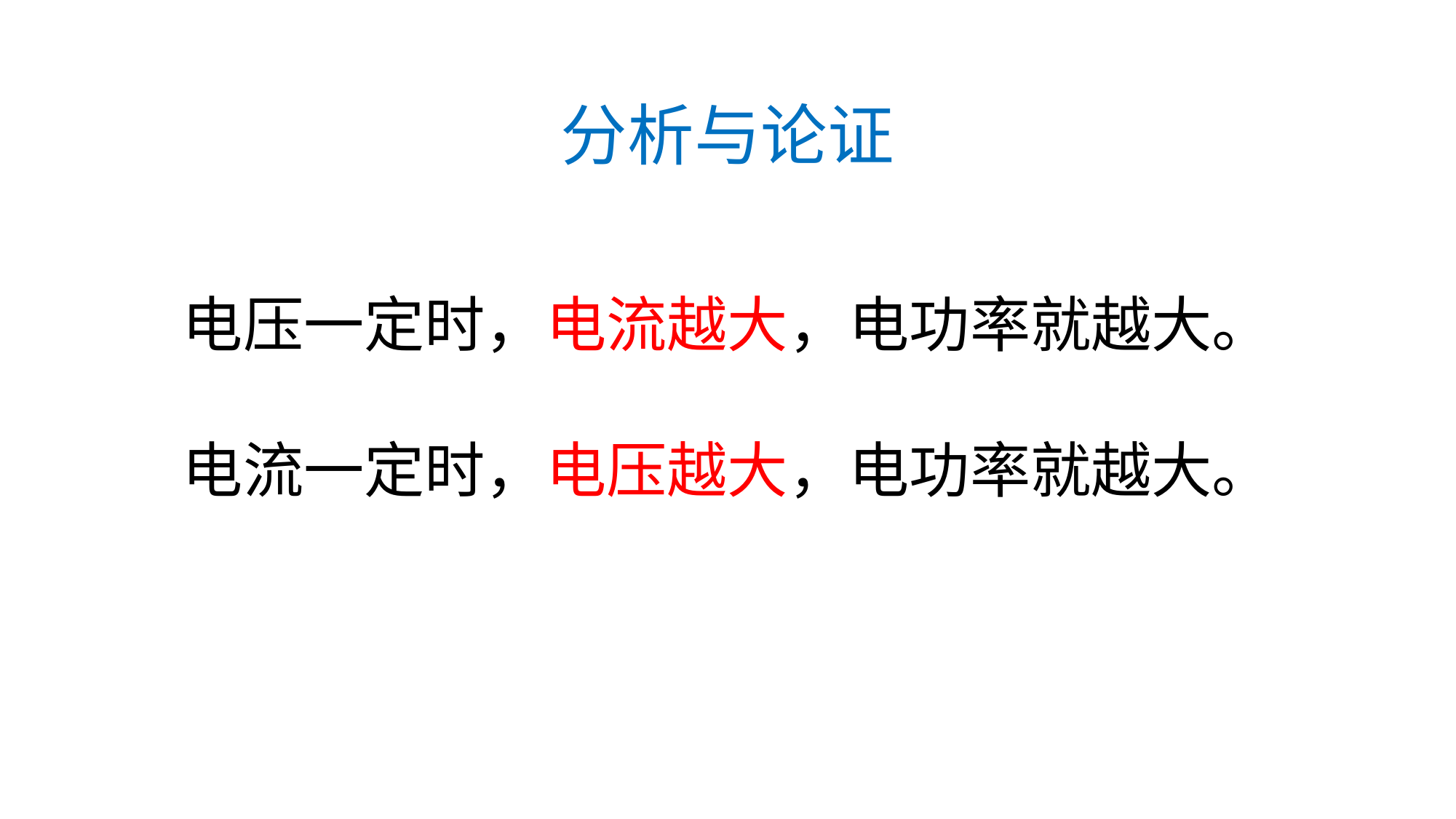

分析与论证
电压一定时，电流越大，电功率就越大。

电流一定时，电压越大，电功率就越大。